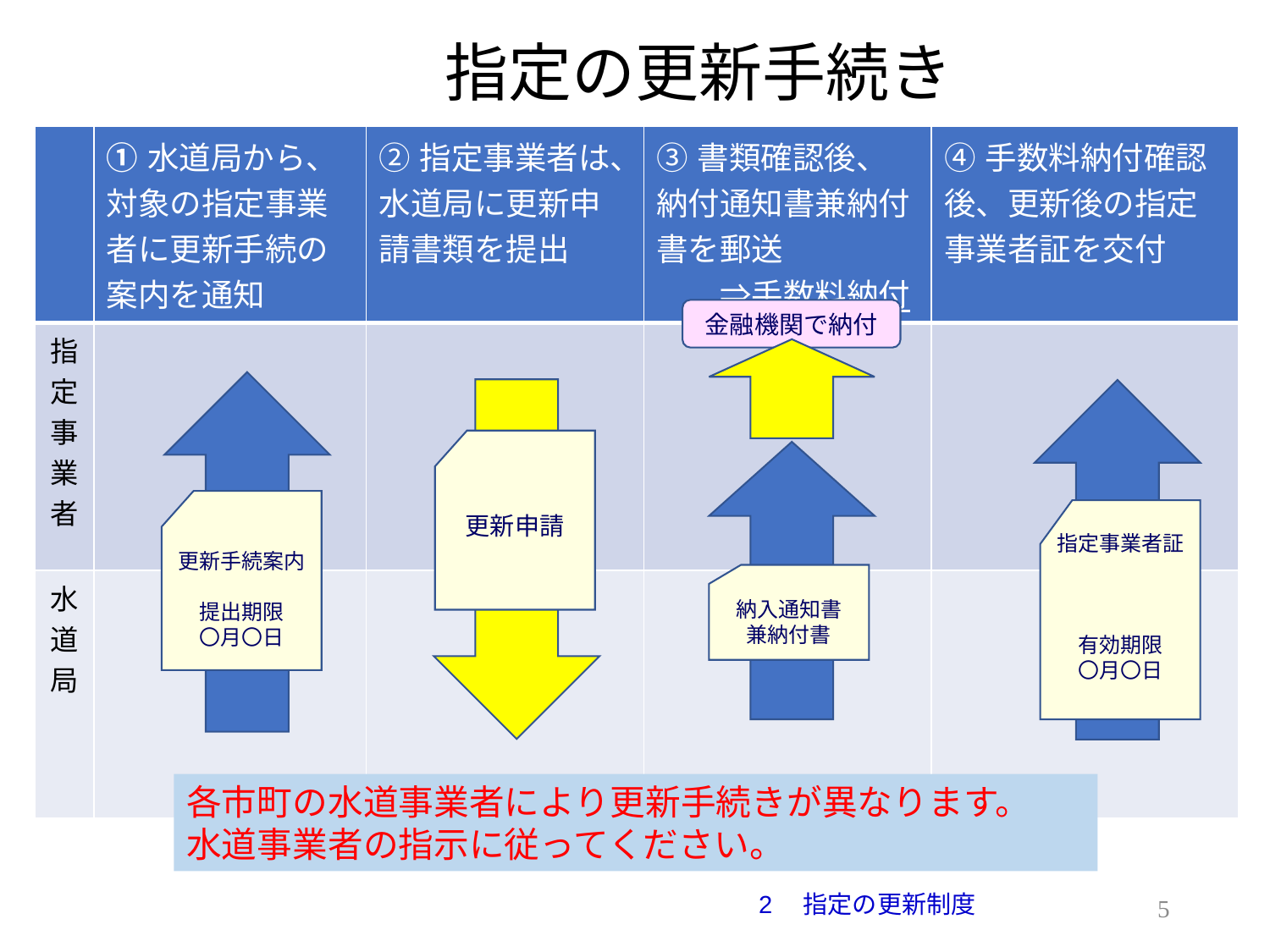

指定の更新手続き

|  | ①水道局から、対象の指定事業者に更新手続の案内を通知 | ②指定事業者は、水道局に更新申請書類を提出 | ③書類確認後、納付通知書兼納付書を郵送 　　⇒手数料納付 | ④手数料納付確認後、更新後の指定事業者証を交付 |
| --- | --- | --- | --- | --- |
| 指定事業者 |  |  |  |  |
| 水道局 |  |  |  |  |
金融機関で納付

更新申請

更新手続案内

提出期限
〇月〇日
指定事業者証

有効期限
〇月〇日

納入通知書
兼納付書
各市町の水道事業者により更新手続きが異なります。
水道事業者の指示に従ってください。
5
2　指定の更新制度